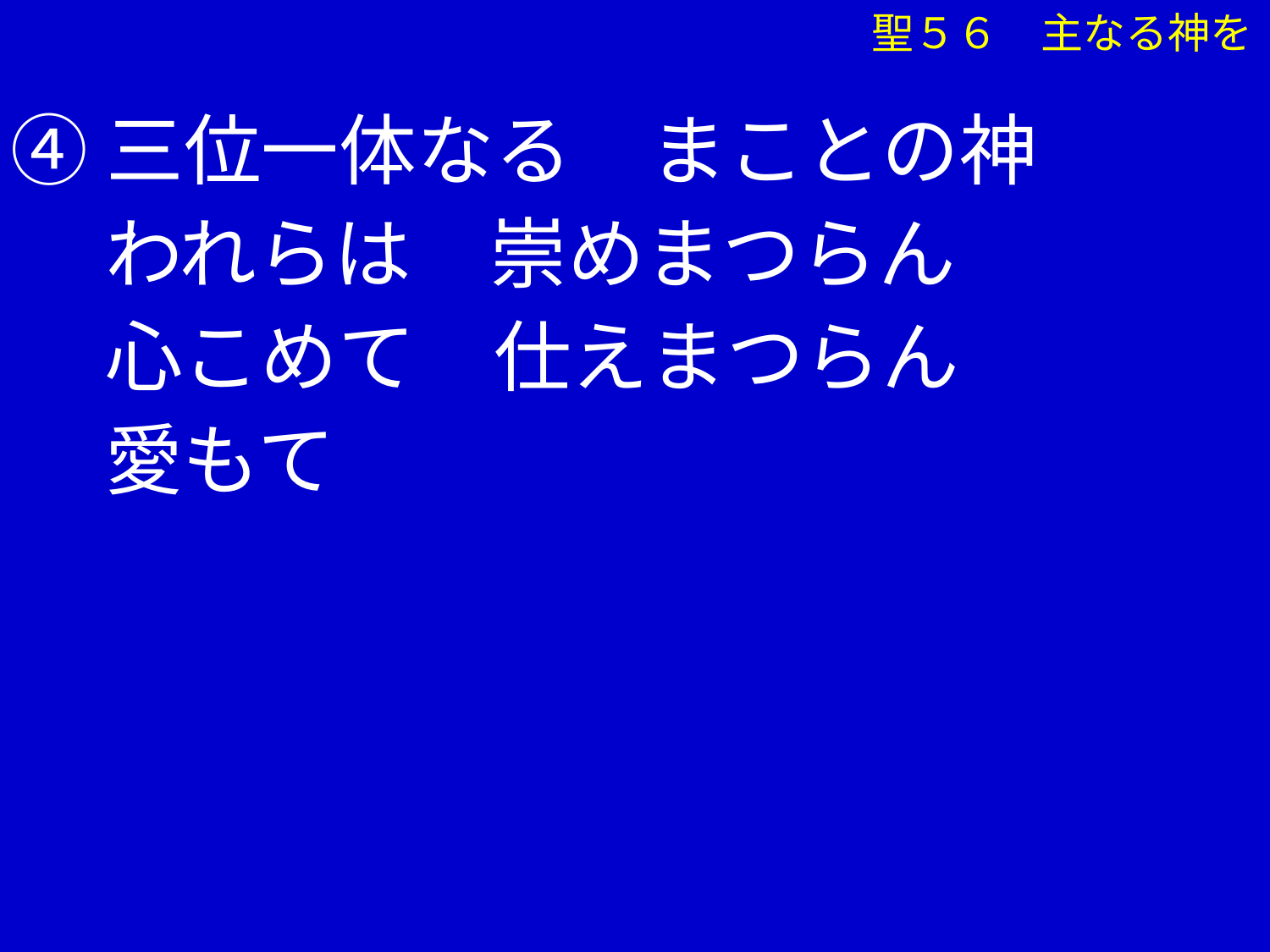

④三位一体なる　まことの神
　 われらは　崇めまつらん
　 心こめて　仕えまつらん
　 愛もて
聖５６　主なる神を